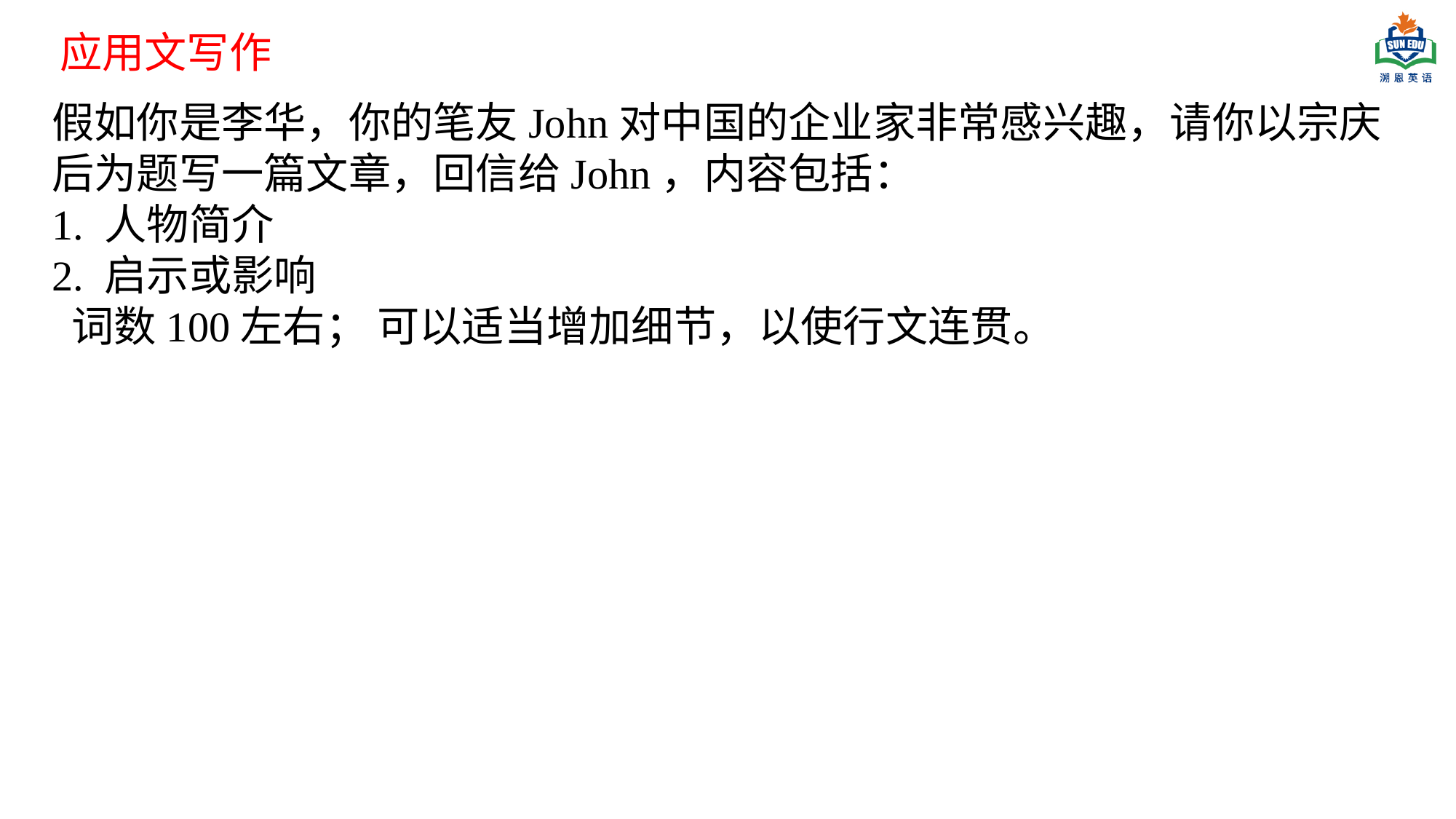

应用文写作
假如你是李华，你的笔友John对中国的企业家非常感兴趣，请你以宗庆后为题写一篇文章，回信给John，内容包括：
1. 人物简介
2. 启示或影响
 词数100左右； 可以适当增加细节，以使行文连贯。